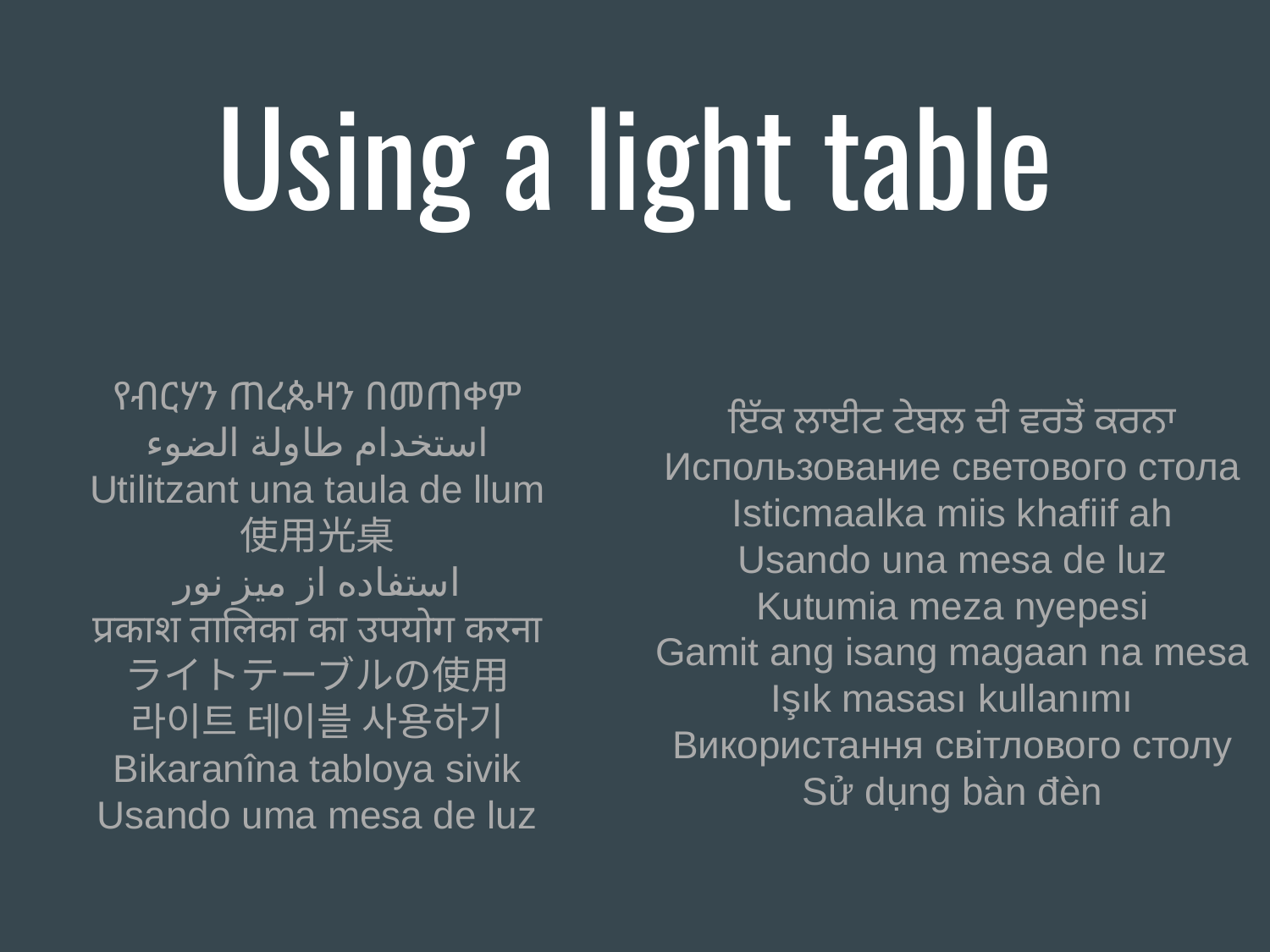

Using a light table
የብርሃን ጠረጴዛን በመጠቀም
استخدام طاولة الضوء
Utilitzant una taula de llum
使用光桌
استفاده از میز نور
प्रकाश तालिका का उपयोग करना
ライトテーブルの使用
라이트 테이블 사용하기
Bikaranîna tabloya sivik
Usando uma mesa de luz
ਇੱਕ ਲਾਈਟ ਟੇਬਲ ਦੀ ਵਰਤੋਂ ਕਰਨਾ
Использование светового стола
Isticmaalka miis khafiif ah
Usando una mesa de luz
Kutumia meza nyepesi
Gamit ang isang magaan na mesa
Işık masası kullanımı
Використання світлового столу
Sử dụng bàn đèn